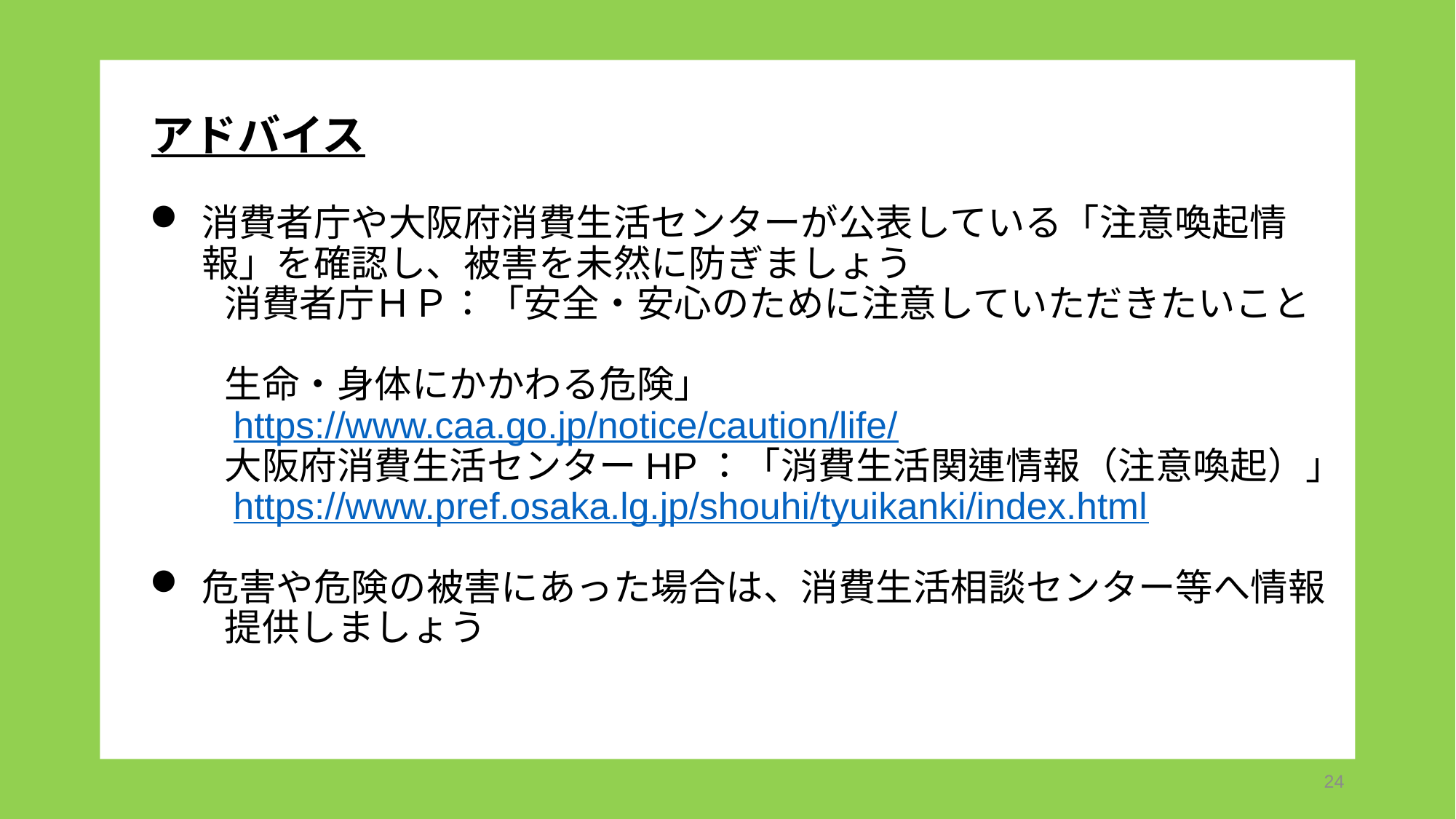

アドバイス

消費者庁や大阪府消費生活センターが公表している「注意喚起情報」を確認し、被害を未然に防ぎましょう
　　消費者庁ＨＰ：「安全・安心のために注意していただきたいこと
　　生命・身体にかかわる危険」
　　https://www.caa.go.jp/notice/caution/life/
　　大阪府消費生活センターHP：「消費生活関連情報（注意喚起）」
　　https://www.pref.osaka.lg.jp/shouhi/tyuikanki/index.html

危害や危険の被害にあった場合は、消費生活相談センター等へ情報
　　提供しましょう

24